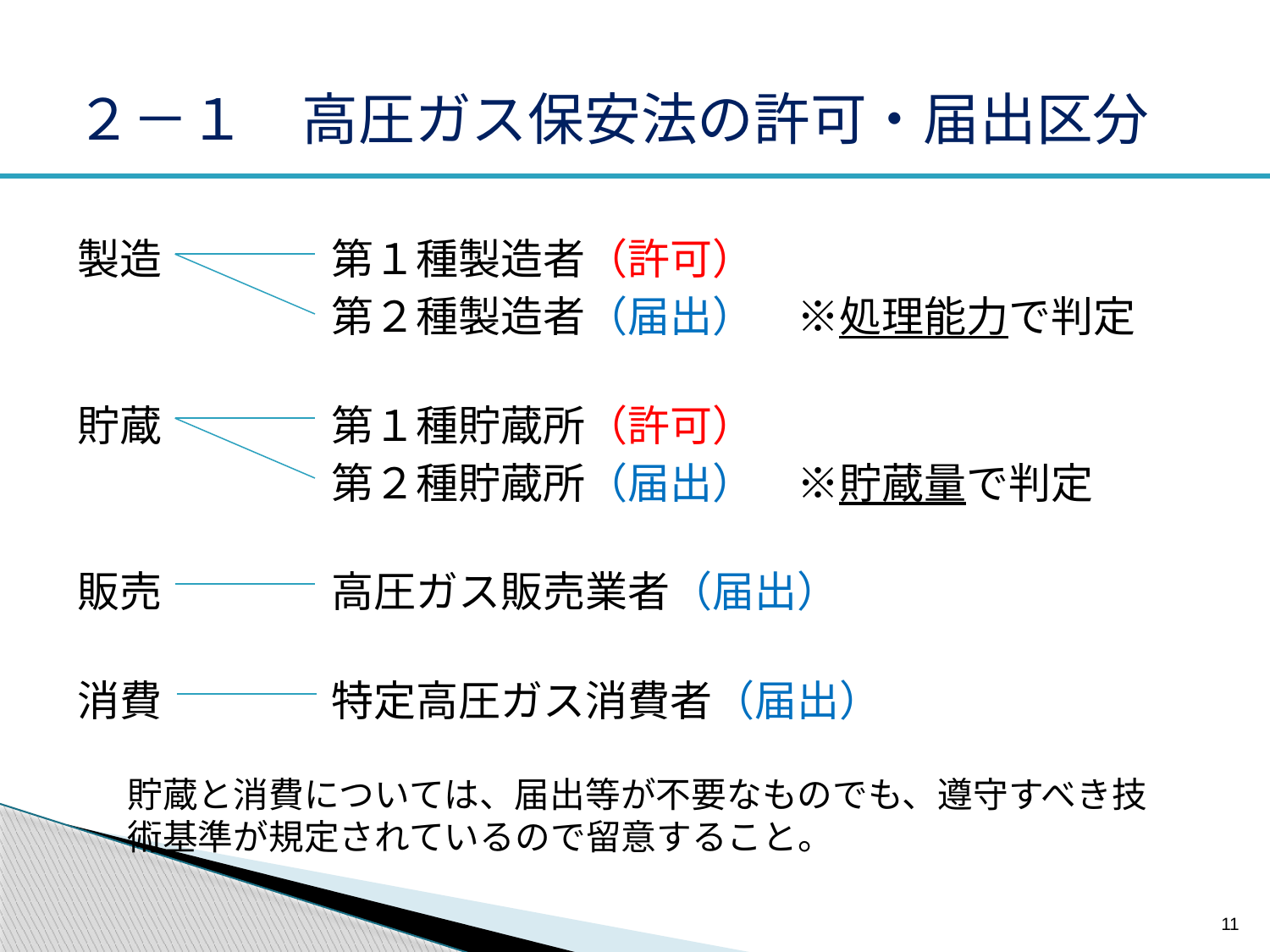

# ２－１　高圧ガス保安法の許可・届出区分
製造　　　　第１種製造者（許可）
　　　　　　第２種製造者（届出）　※処理能力で判定

貯蔵　　　　第１種貯蔵所（許可）
　　　　　　第２種貯蔵所（届出）　※貯蔵量で判定

販売　　　　高圧ガス販売業者（届出）

消費　　　　特定高圧ガス消費者（届出）
貯蔵と消費については、届出等が不要なものでも、遵守すべき技術基準が規定されているので留意すること。
11